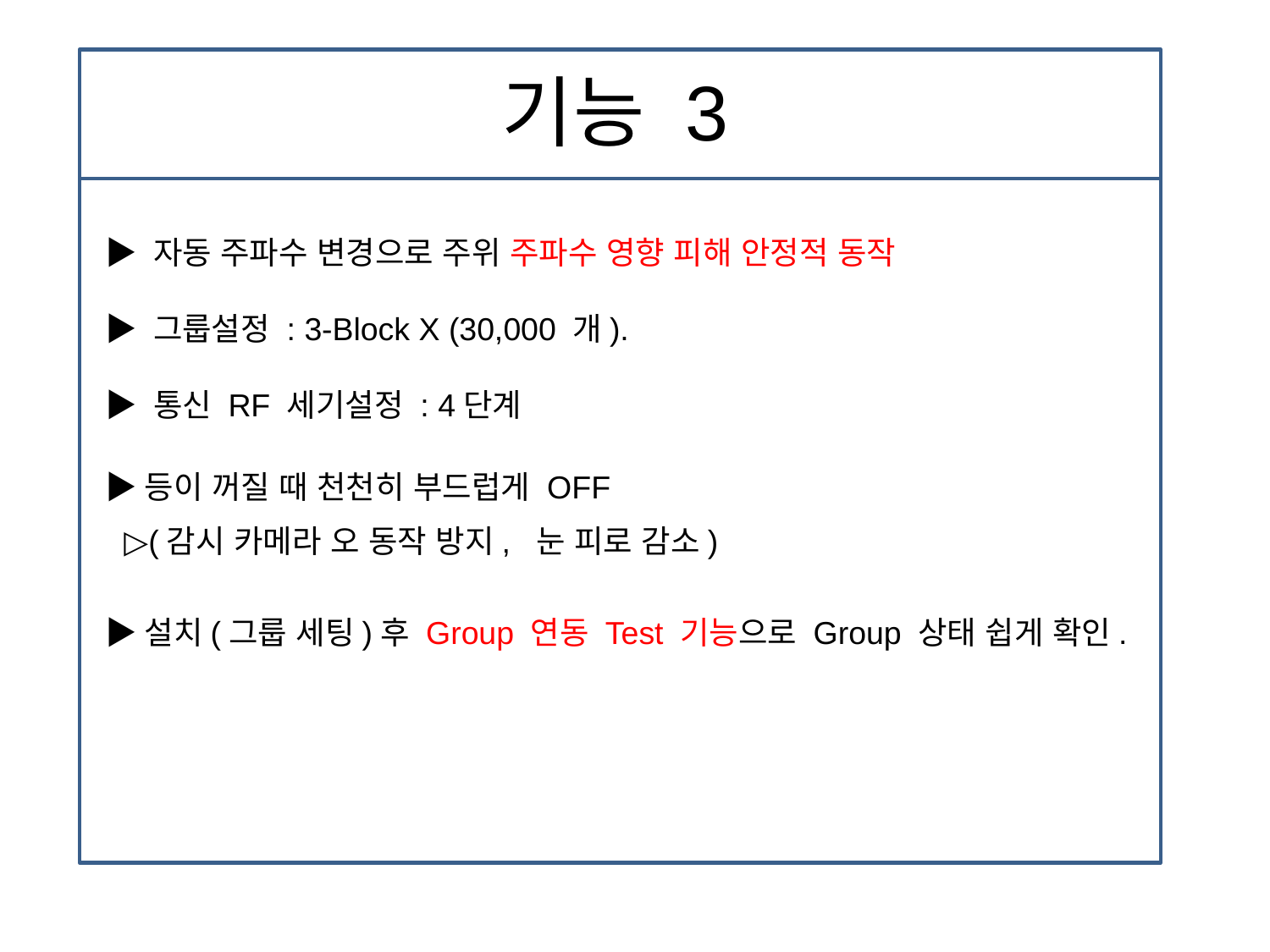

# 기능 3

▶ 자동 주파수 변경으로 주위 주파수 영향 피해 안정적 동작

▶ 그룹설정 : 3-Block X (30,000 개).

▶ 통신 RF 세기설정 : 4단계
▶등이 꺼질 때 천천히 부드럽게 OFF
    ▷(감시 카메라 오 동작 방지,  눈 피로 감소)
▶설치(그룹 세팅)후 Group 연동 Test 기능으로 Group 상태 쉽게 확인.